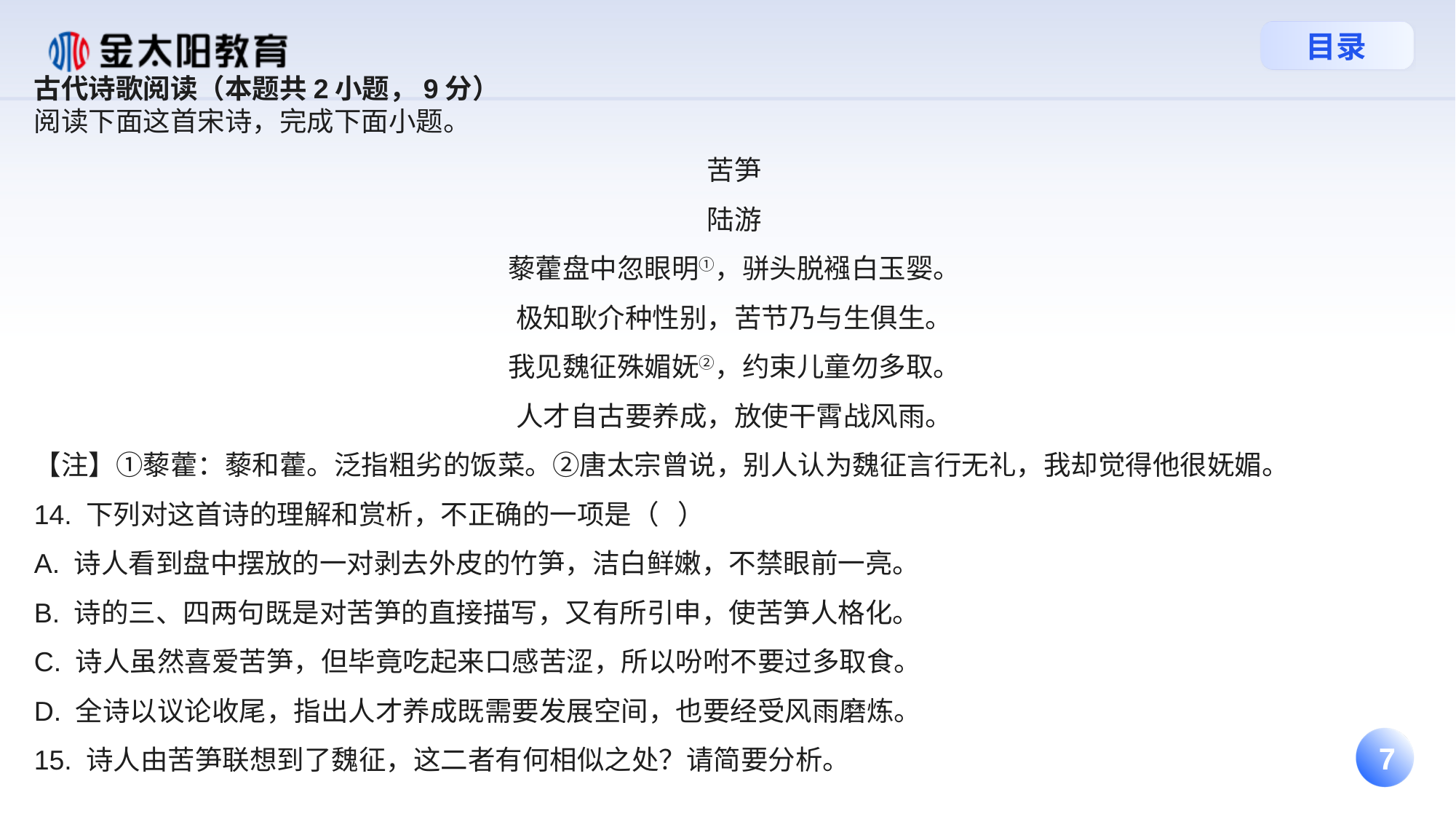

古代诗歌阅读（本题共2小题，9分）
阅读下面这首宋诗，完成下面小题。
苦笋
陆游
藜藿盘中忽眼明①，骈头脱襁白玉婴。
极知耿介种性别，苦节乃与生俱生。
我见魏征殊媚妩②，约束儿童勿多取。
人才自古要养成，放使干霄战风雨。
【注】①藜藿：藜和藿。泛指粗劣的饭菜。②唐太宗曾说，别人认为魏征言行无礼，我却觉得他很妩媚。
14. 下列对这首诗的理解和赏析，不正确的一项是（   ）
A. 诗人看到盘中摆放的一对剥去外皮的竹笋，洁白鲜嫩，不禁眼前一亮。
B. 诗的三、四两句既是对苦笋的直接描写，又有所引申，使苦笋人格化。
C. 诗人虽然喜爱苦笋，但毕竟吃起来口感苦涩，所以吩咐不要过多取食。
D. 全诗以议论收尾，指出人才养成既需要发展空间，也要经受风雨磨炼。
15. 诗人由苦笋联想到了魏征，这二者有何相似之处？请简要分析。